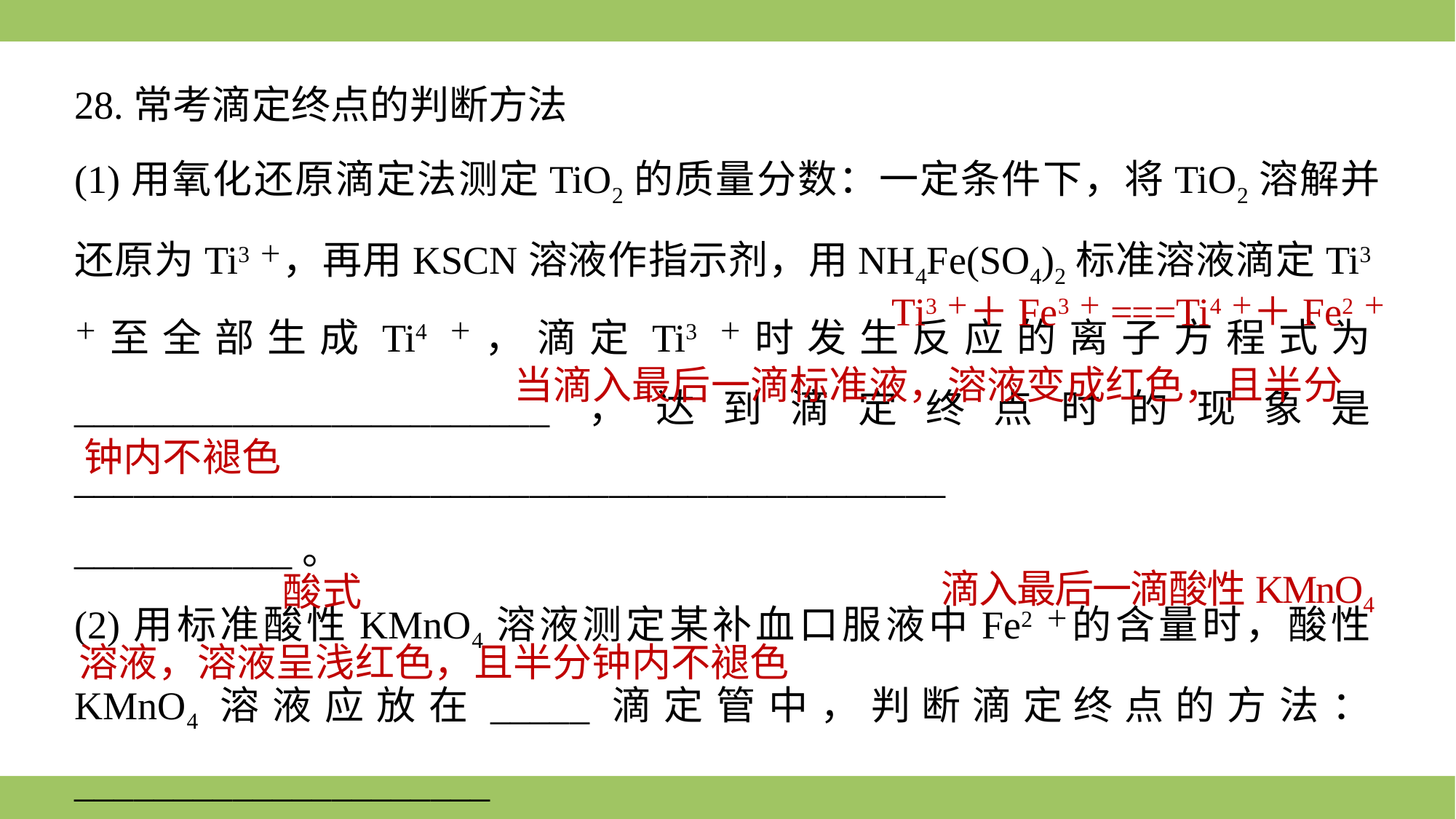

28.常考滴定终点的判断方法
(1)用氧化还原滴定法测定TiO2的质量分数：一定条件下，将TiO2溶解并还原为Ti3＋，再用KSCN溶液作指示剂，用NH4Fe(SO4)2标准溶液滴定Ti3＋至全部生成Ti4＋，滴定Ti3＋时发生反应的离子方程式为________________________，达到滴定终点时的现象是____________________________________________
___________。
(2)用标准酸性KMnO4溶液测定某补血口服液中Fe2＋的含量时，酸性KMnO4溶液应放在_____滴定管中，判断滴定终点的方法：_____________________
_____________________________________。
Ti3＋＋Fe3＋===Ti4＋＋Fe2＋
当滴入最后一滴标准液，溶液变成红色，且半分
钟内不褪色
滴入最后一滴酸性KMnO4
酸式
溶液，溶液呈浅红色，且半分钟内不褪色